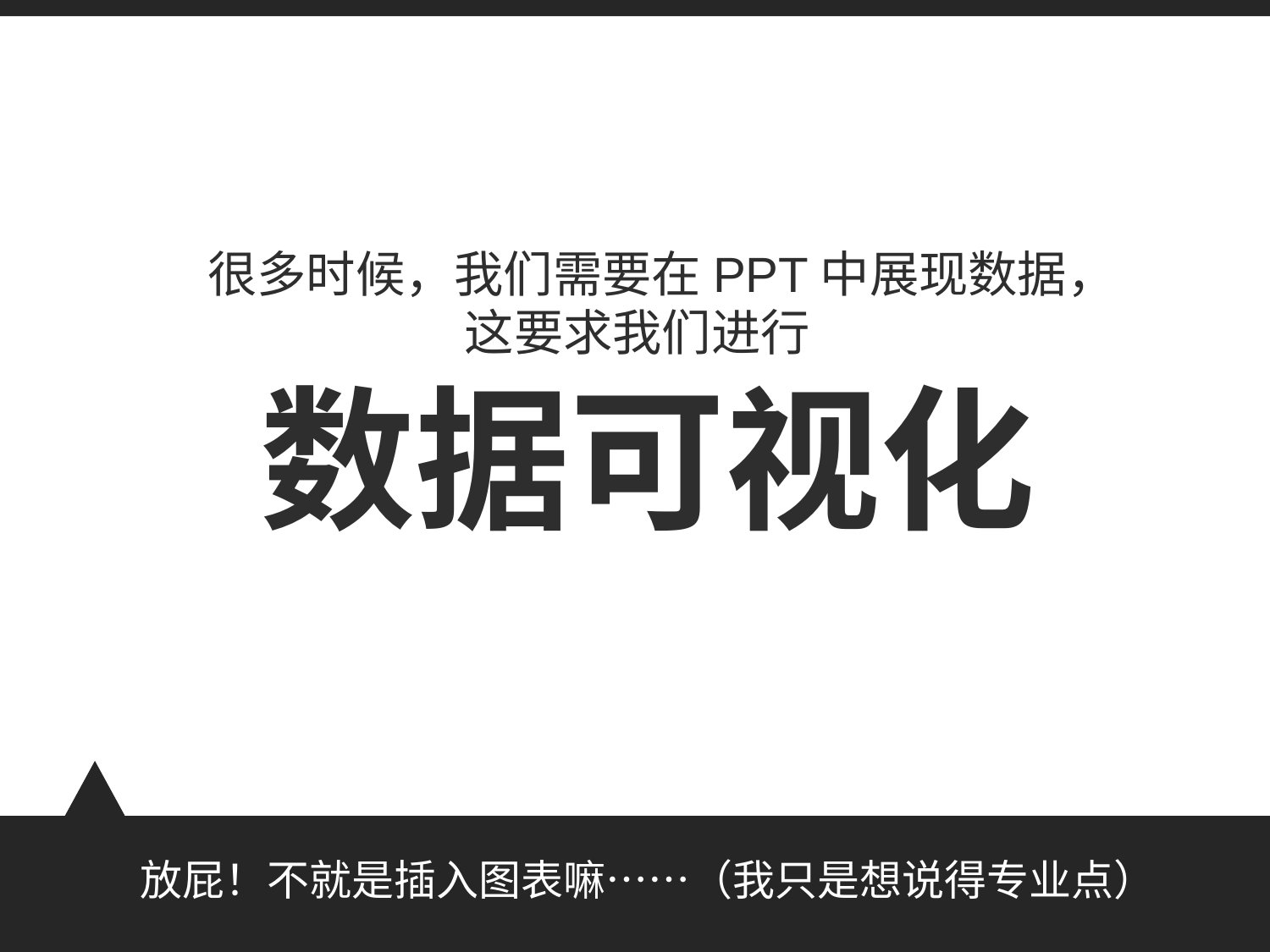

很多时候，我们需要在PPT中展现数据，这要求我们进行
数据可视化

放屁！不就是插入图表嘛……（我只是想说得专业点）